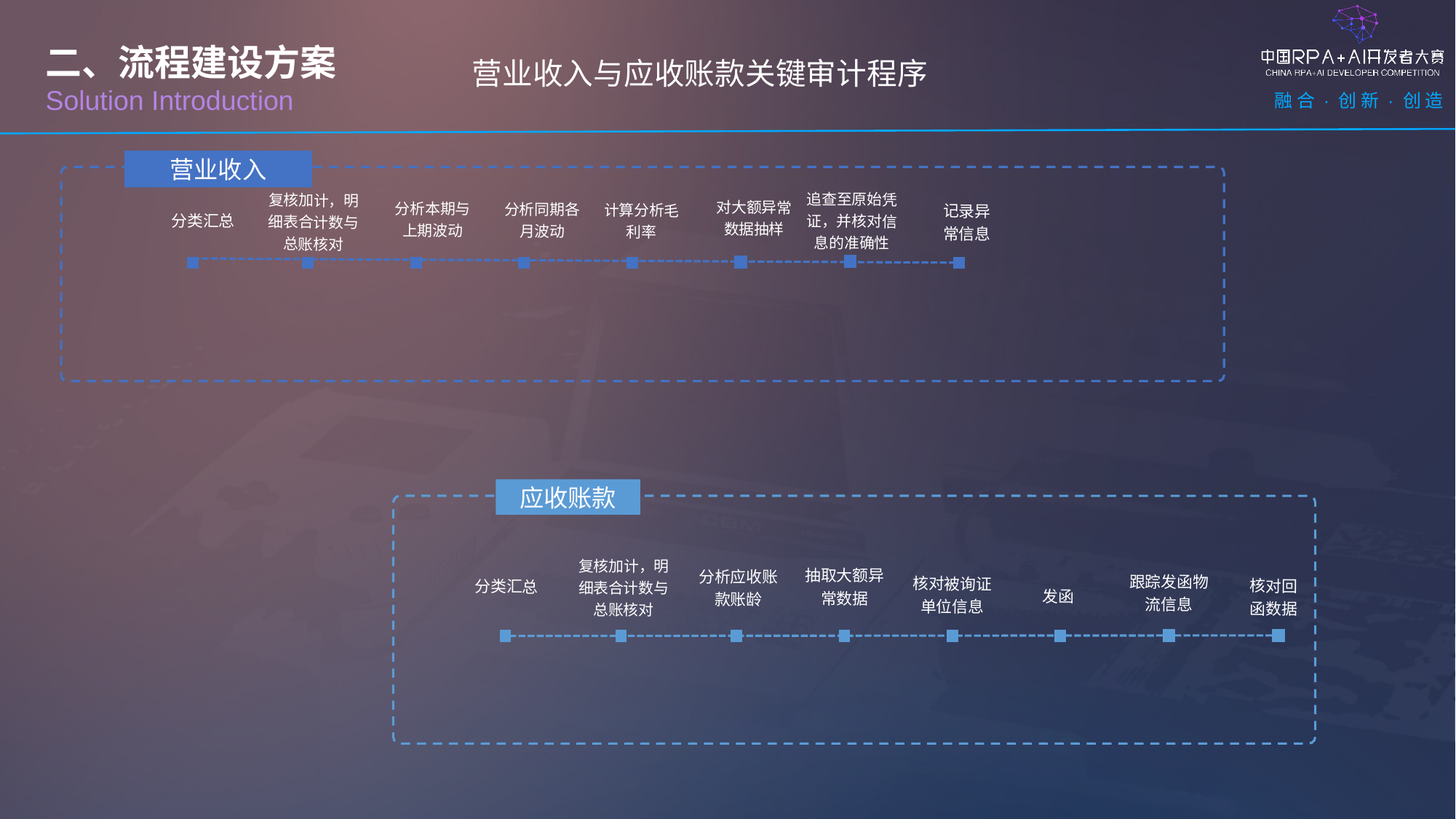

二、流程建设方案
Solution Introduction

营业收入与应收账款关键审计程序
营业收入

追查至原始凭证，并核对信息的准确性
复核加计，明细表合计数与总账核对
对大额异常数据抽样
分析本期与上期波动
分析同期各月波动
计算分析毛利率

记录异常信息
分类汇总
应收账款

复核加计，明细表合计数与总账核对
抽取大额异常数据
分析应收账款账龄
跟踪发函物流信息
核对被询证单位信息
核对回函数据
分类汇总
发函